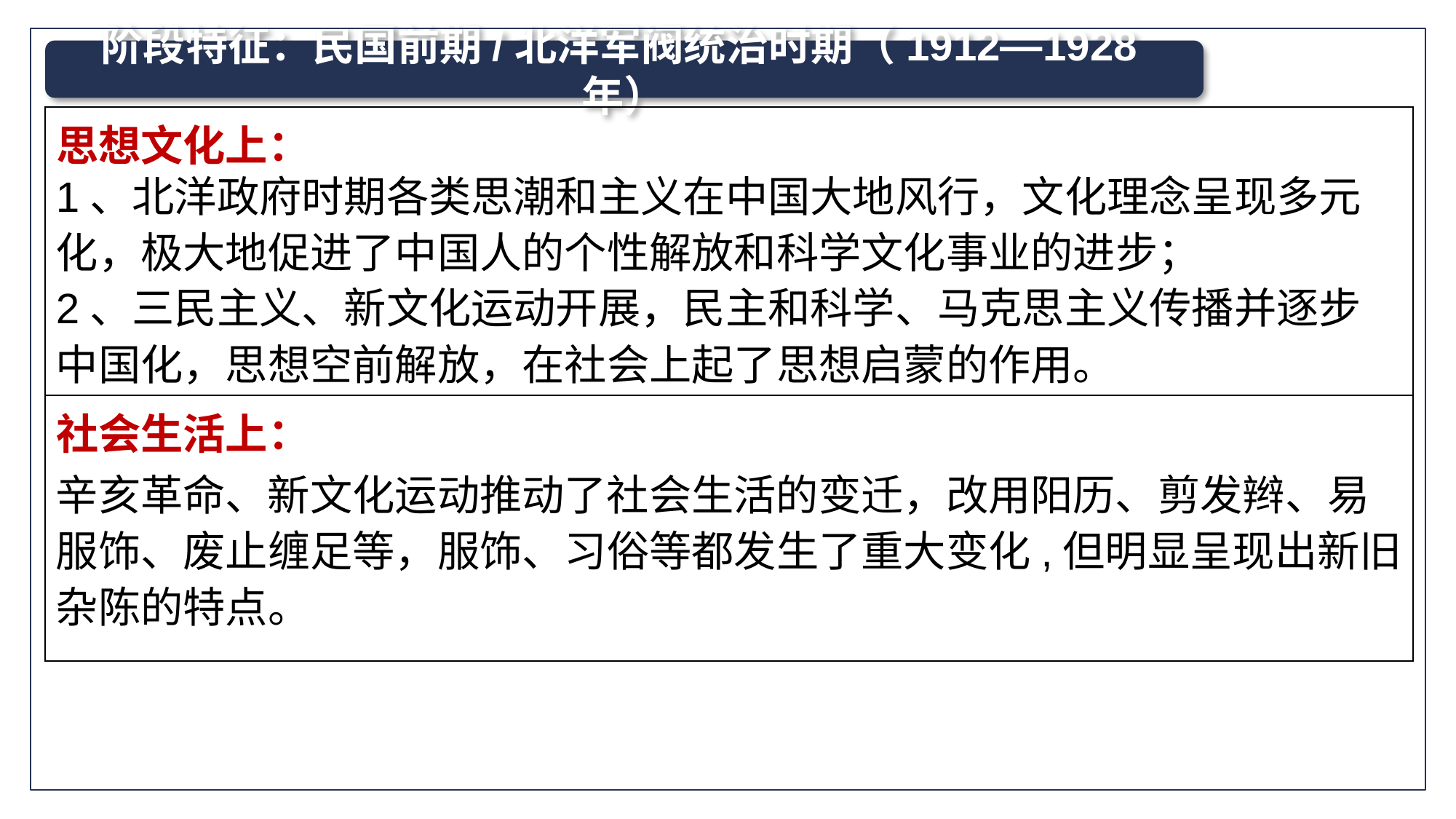

阶段特征：民国前期/北洋军阀统治时期（1912—1928年）
| 思想文化上： |
| --- |
| 社会生活上： |
1、北洋政府时期各类思潮和主义在中国大地风行，文化理念呈现多元化，极大地促进了中国人的个性解放和科学文化事业的进步；
2、三民主义、新文化运动开展，民主和科学、马克思主义传播并逐步中国化，思想空前解放，在社会上起了思想启蒙的作用。
辛亥革命、新文化运动推动了社会生活的变迁，改用阳历、剪发辫、易服饰、废止缠足等，服饰、习俗等都发生了重大变化,但明显呈现出新旧杂陈的特点。